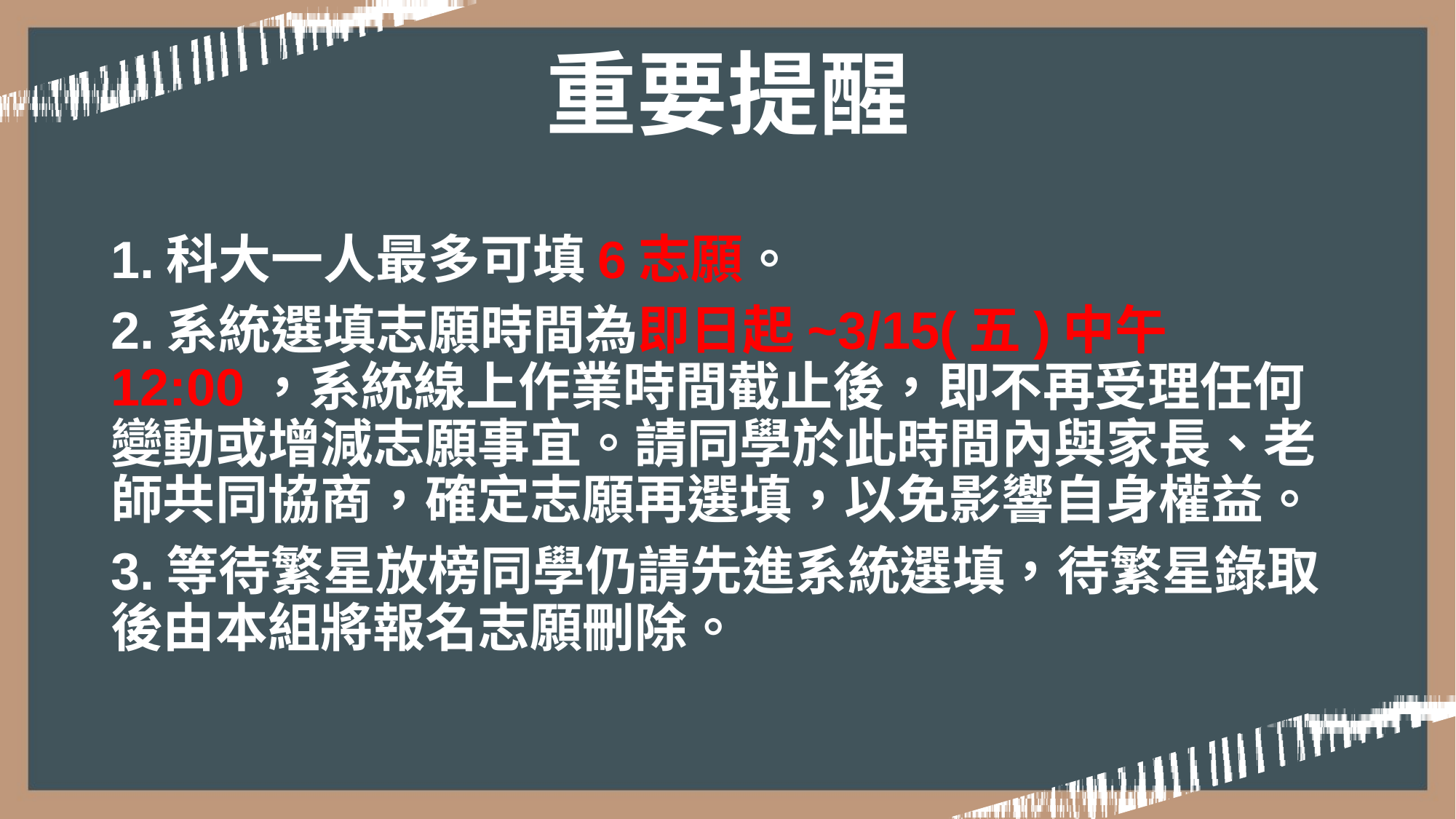

重要提醒
1.科大一人最多可填6志願。
2.系統選填志願時間為即日起~3/15(五)中午12:00，系統線上作業時間截止後，即不再受理任何變動或增減志願事宜。請同學於此時間內與家長、老師共同協商，確定志願再選填，以免影響自身權益。
3.等待繁星放榜同學仍請先進系統選填，待繁星錄取後由本組將報名志願刪除。